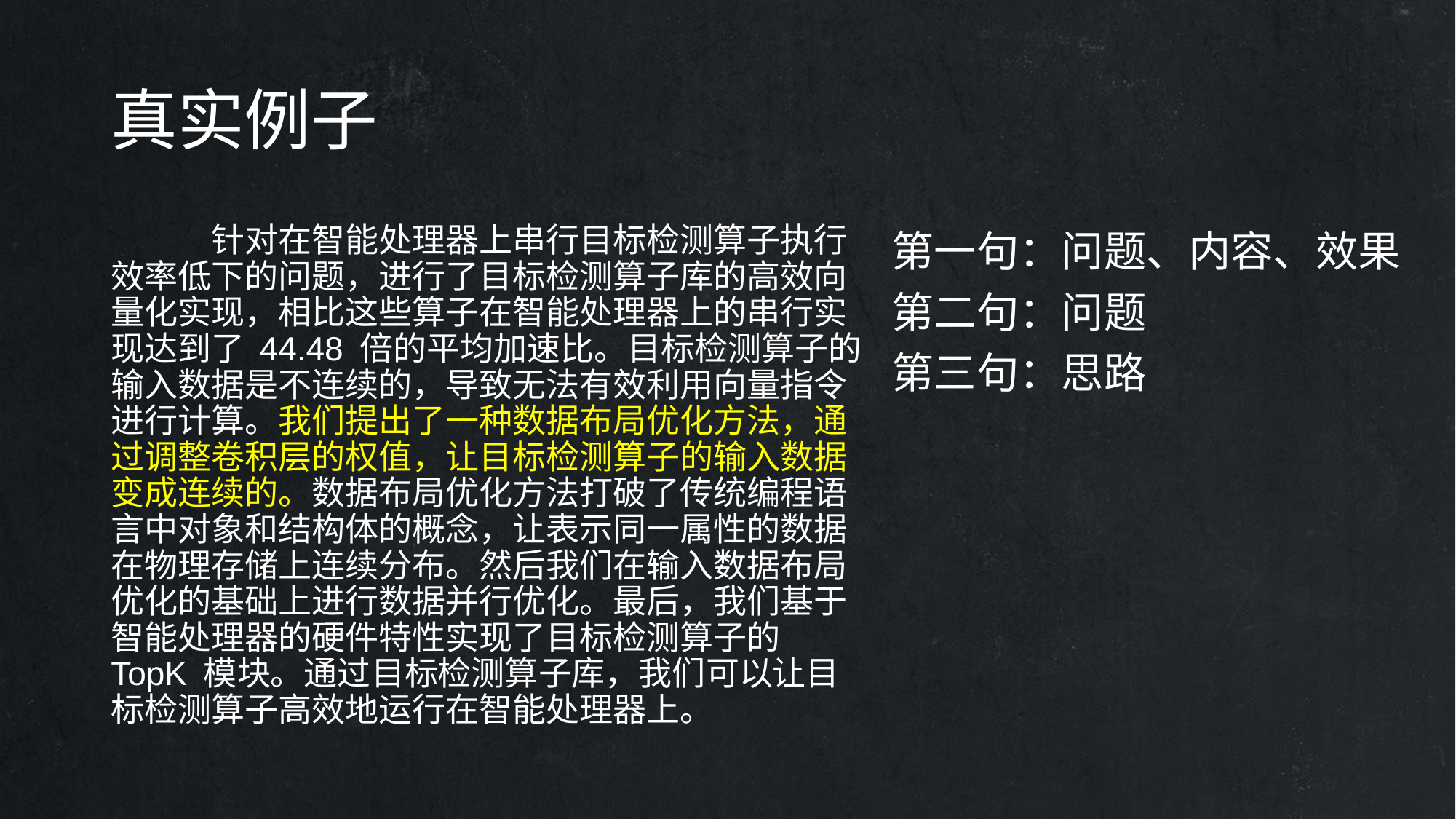

# 真实例子
	针对在智能处理器上串行目标检测算子执行效率低下的问题，进行了目标检测算子库的高效向量化实现，相比这些算子在智能处理器上的串行实现达到了 44.48 倍的平均加速比。目标检测算子的输入数据是不连续的，导致无法有效利用向量指令进行计算。我们提出了一种数据布局优化方法，通过调整卷积层的权值，让目标检测算子的输入数据变成连续的。数据布局优化方法打破了传统编程语言中对象和结构体的概念，让表示同一属性的数据在物理存储上连续分布。然后我们在输入数据布局优化的基础上进行数据并行优化。最后，我们基于智能处理器的硬件特性实现了目标检测算子的 TopK 模块。通过目标检测算子库，我们可以让目标检测算子高效地运行在智能处理器上。
第一句：问题、内容、效果
第二句：问题
第三句：思路